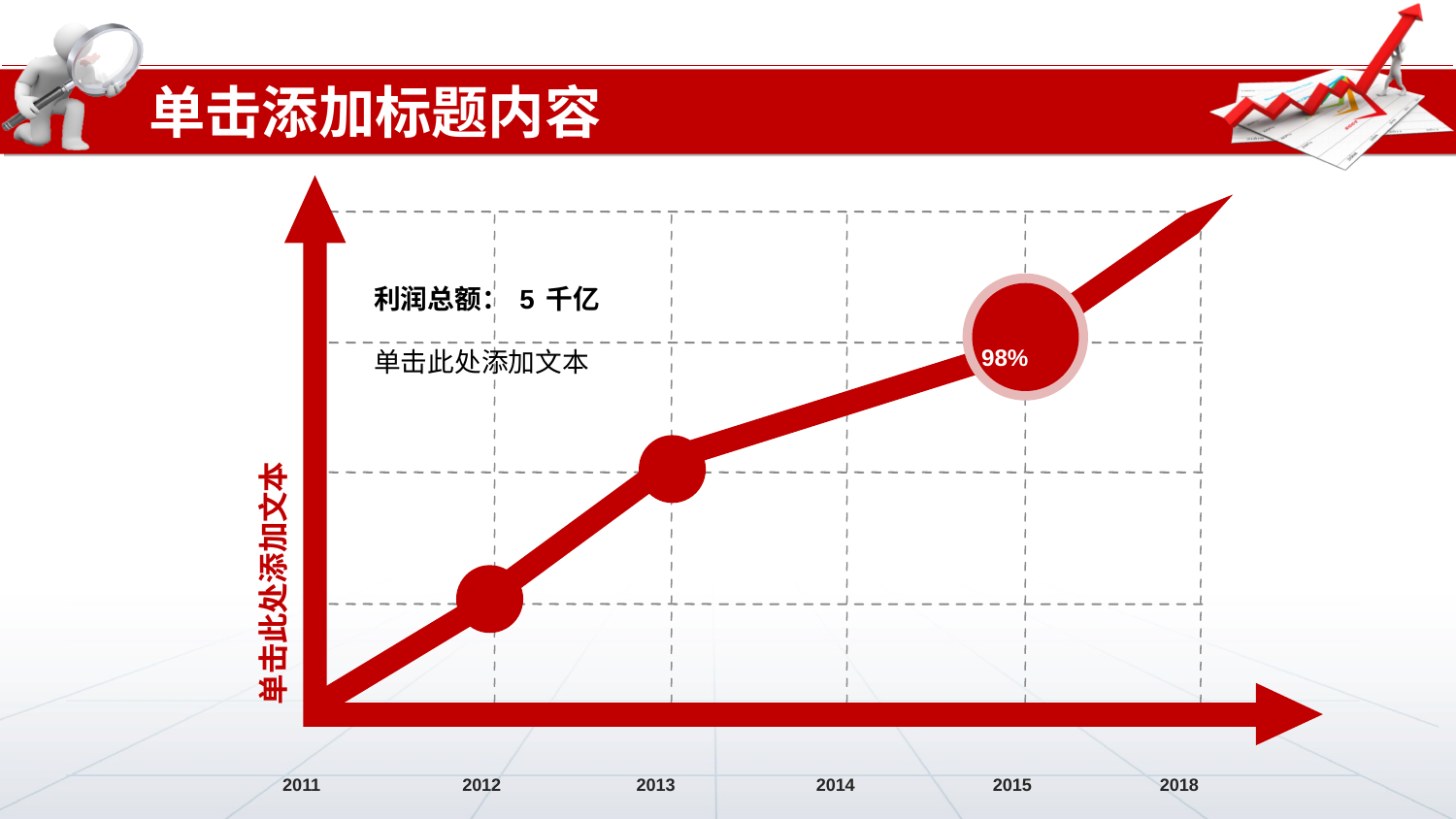

单击添加标题内容

利润总额：5千亿
单击此处添加文本

98%

单击此处添加文本

2011
2012
2013
2014
2015
2018